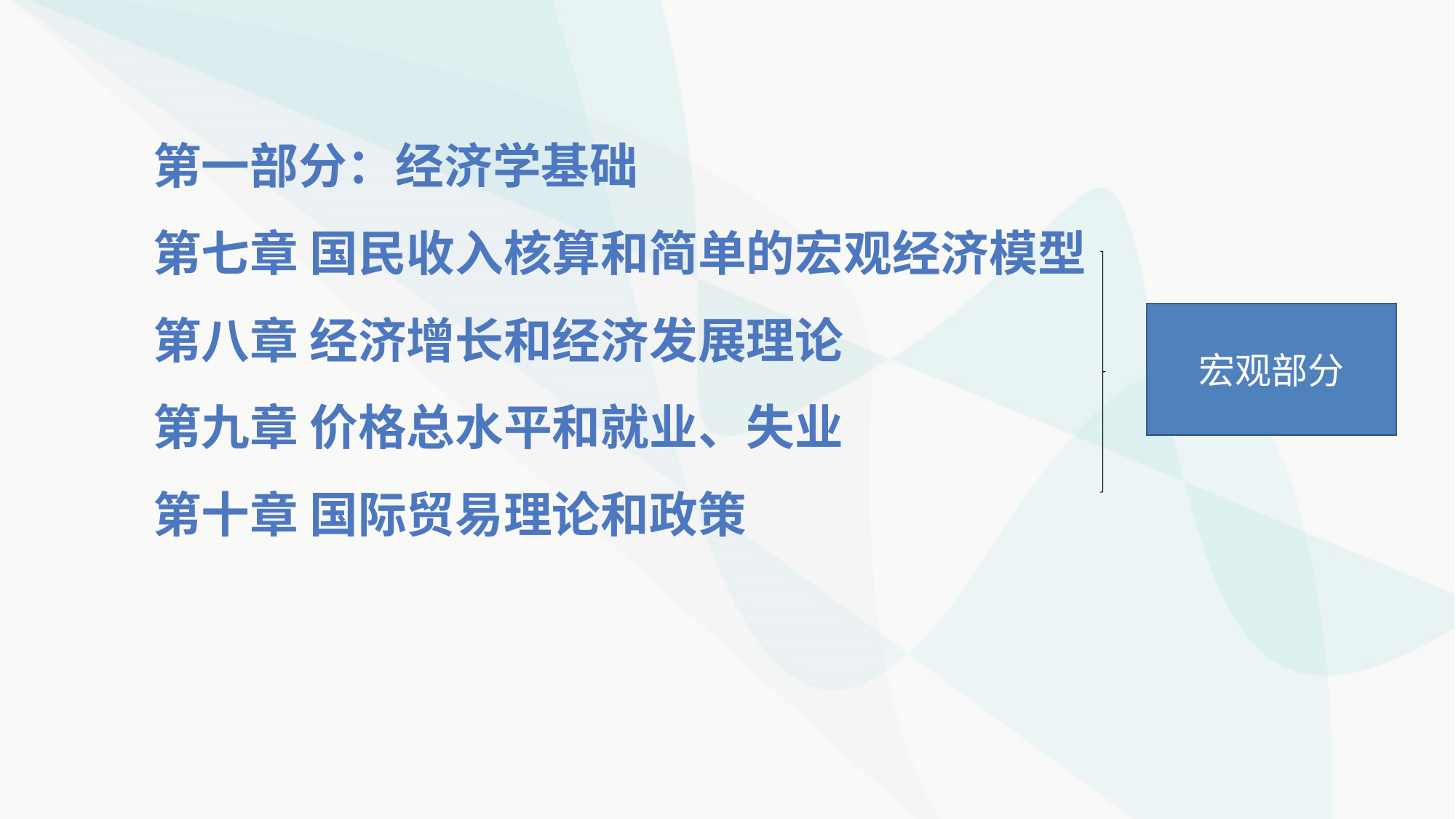

第一部分：经济学基础
第七章 国民收入核算和简单的宏观经济模型
第八章 经济增长和经济发展理论
第九章 价格总水平和就业、失业
第十章 国际贸易理论和政策

宏观部分